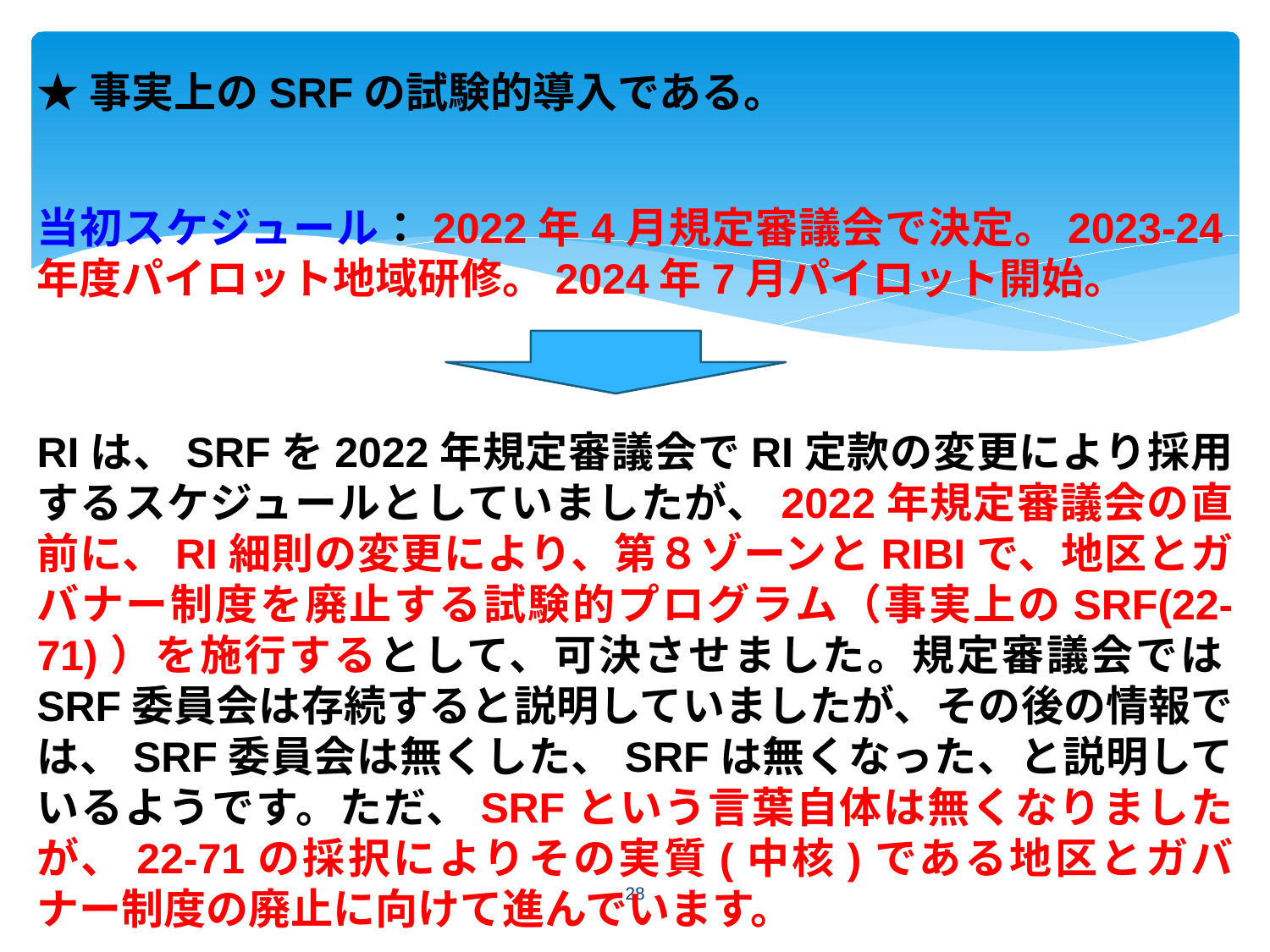

★事実上のSRFの試験的導入である。

当初スケジュール：2022年4月規定審議会で決定。2023-24年度パイロット地域研修。2024年7月パイロット開始。

RIは、SRFを2022年規定審議会でRI定款の変更により採用するスケジュールとしていましたが、2022年規定審議会の直前に、RI細則の変更により、第８ゾーンとRIBIで、地区とガバナー制度を廃止する試験的プログラム（事実上のSRF(22-71)）を施行するとして、可決させました。規定審議会ではSRF委員会は存続すると説明していましたが、その後の情報では、SRF委員会は無くした、SRFは無くなった、と説明しているようです。ただ、SRFという言葉自体は無くなりましたが、22-71の採択によりその実質(中核)である地区とガバナー制度の廃止に向けて進んでいます。
28